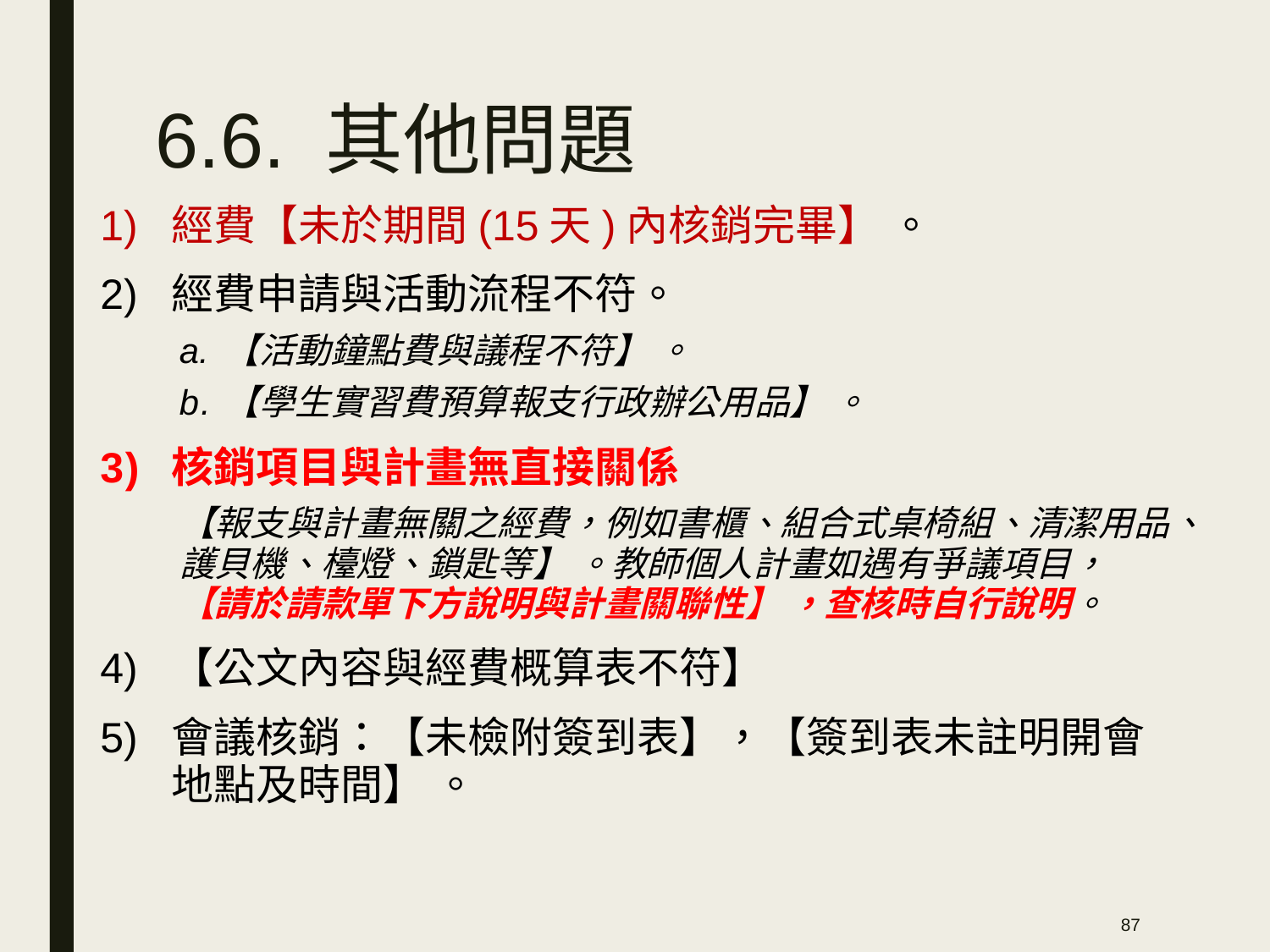

# 6.6. 其他問題
經費【未於期間(15天)內核銷完畢】 。
經費申請與活動流程不符。
【活動鐘點費與議程不符】 。
【學生實習費預算報支行政辦公用品】 。
核銷項目與計畫無直接關係
【報支與計畫無關之經費，例如書櫃、組合式桌椅組、清潔用品、護貝機、檯燈、鎖匙等】 。教師個人計畫如遇有爭議項目， 【請於請款單下方說明與計畫關聯性】 ，查核時自行說明。
【公文內容與經費概算表不符】
會議核銷：【未檢附簽到表】，【簽到表未註明開會地點及時間】 。

87